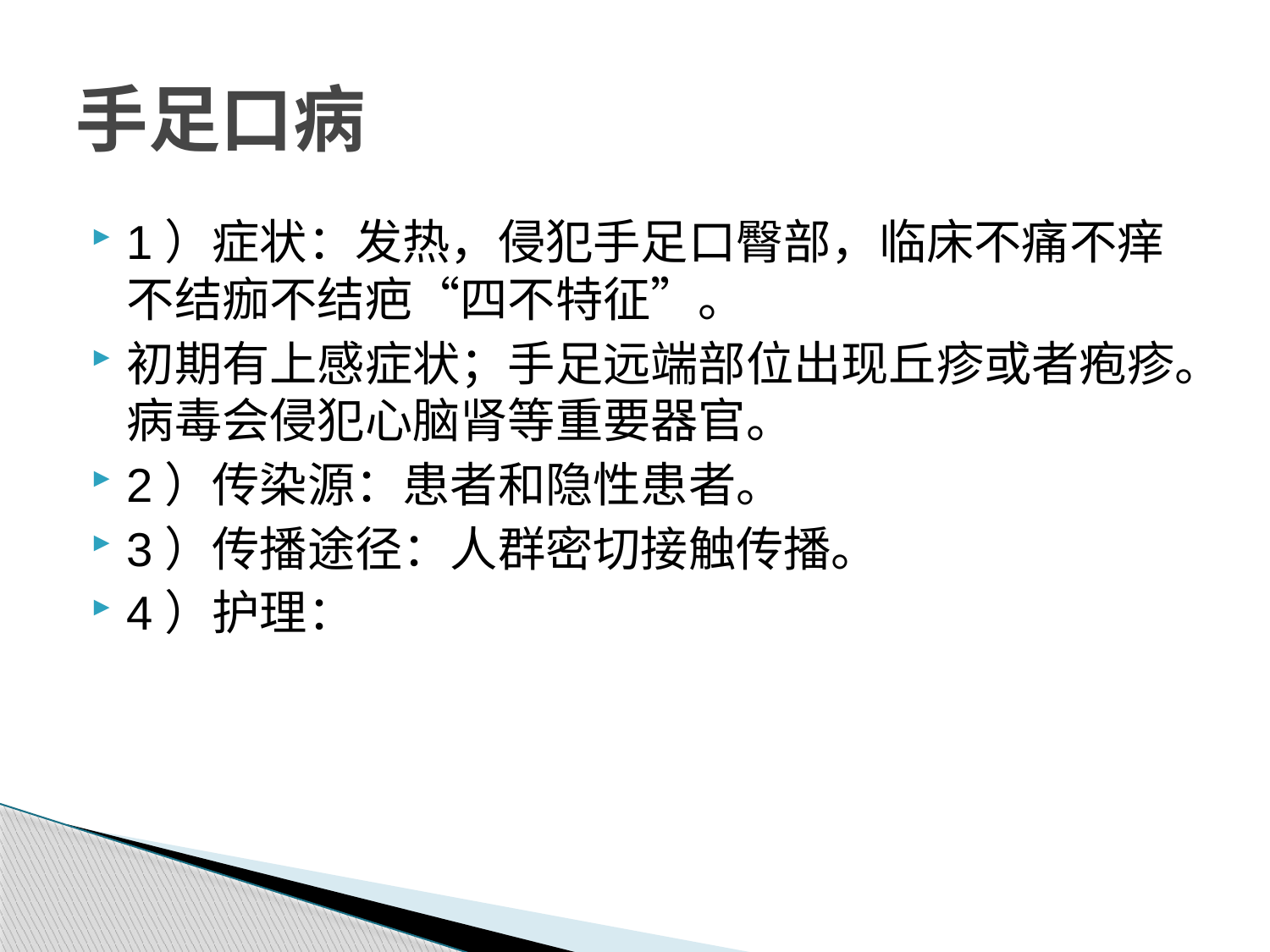

# 手足口病
1）症状：发热，侵犯手足口臀部，临床不痛不痒不结痂不结疤“四不特征”。
初期有上感症状；手足远端部位出现丘疹或者疱疹。病毒会侵犯心脑肾等重要器官。
2）传染源：患者和隐性患者。
3）传播途径：人群密切接触传播。
4）护理：